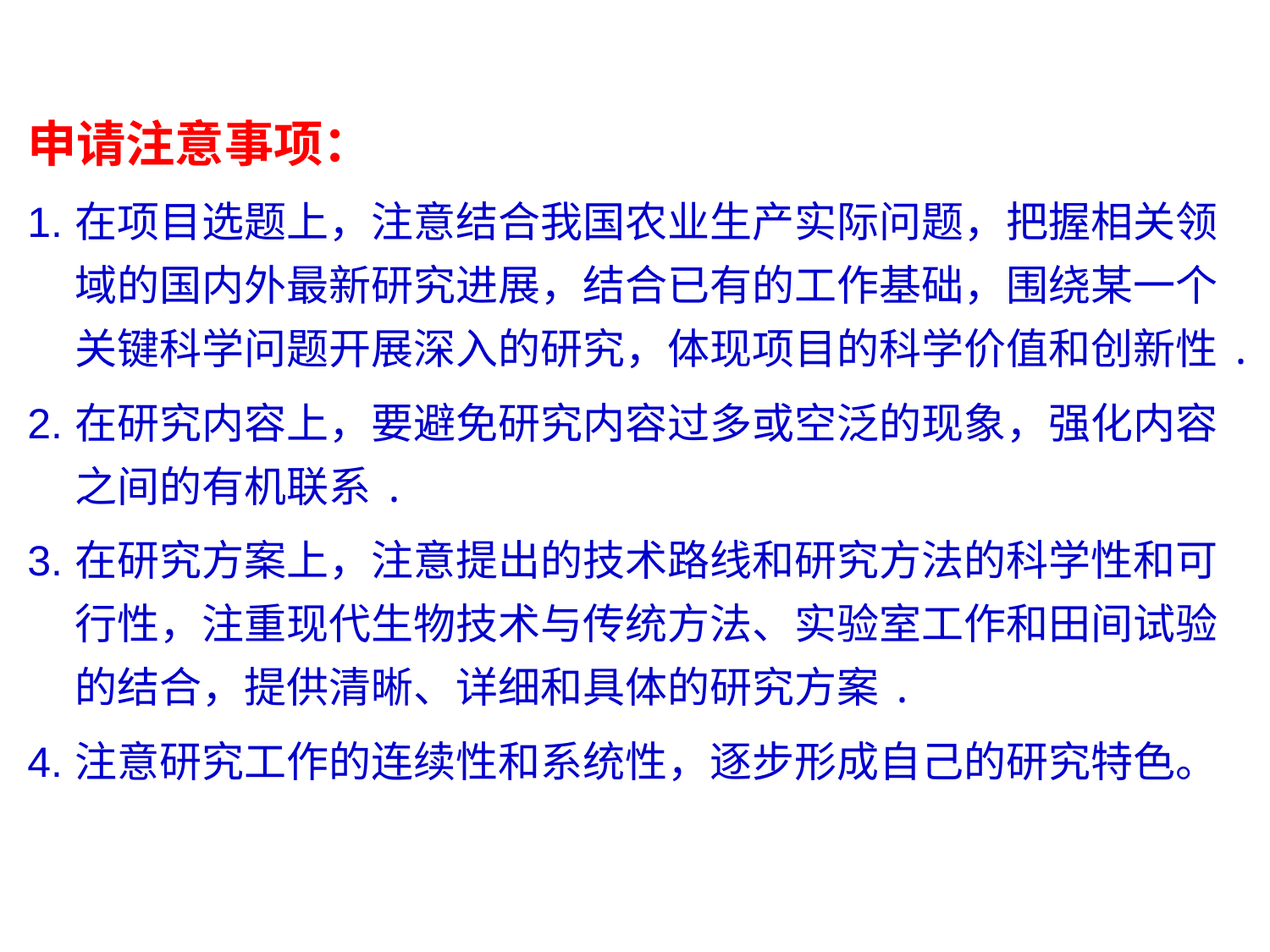

申请注意事项：
在项目选题上，注意结合我国农业生产实际问题，把握相关领域的国内外最新研究进展，结合已有的工作基础，围绕某一个关键科学问题开展深入的研究，体现项目的科学价值和创新性.
在研究内容上，要避免研究内容过多或空泛的现象，强化内容之间的有机联系.
在研究方案上，注意提出的技术路线和研究方法的科学性和可行性，注重现代生物技术与传统方法、实验室工作和田间试验的结合，提供清晰、详细和具体的研究方案.
注意研究工作的连续性和系统性，逐步形成自己的研究特色。